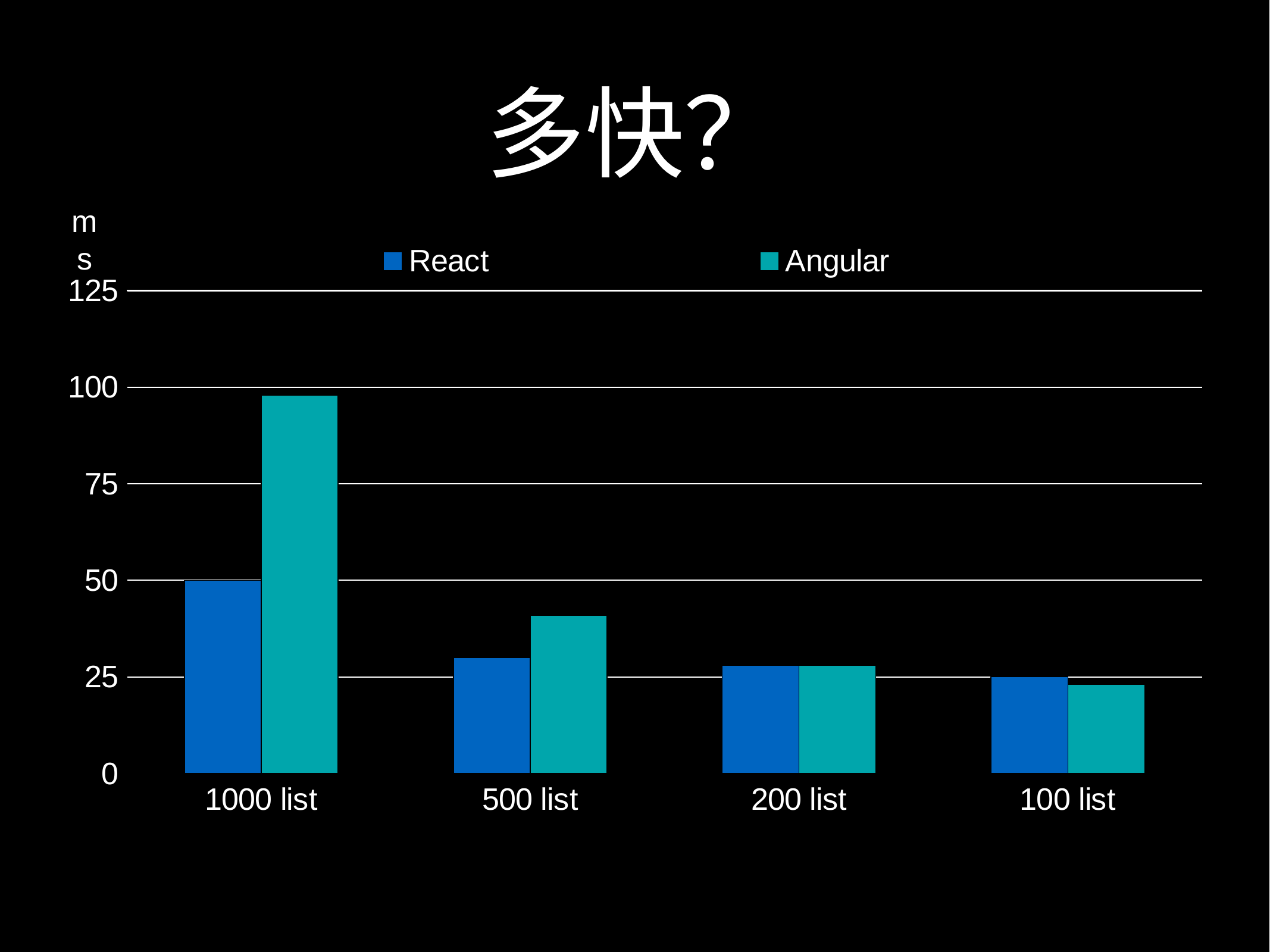

# 多快？
ms

### Chart

| Category | React | Angular |
|---|---|---|
| 1000 list | 50.0 | 98.0 |
| 500 list | 30.0 | 41.0 |
| 200 list | 28.0 | 28.0 |
| 100 list | 25.0 | 23.0 |